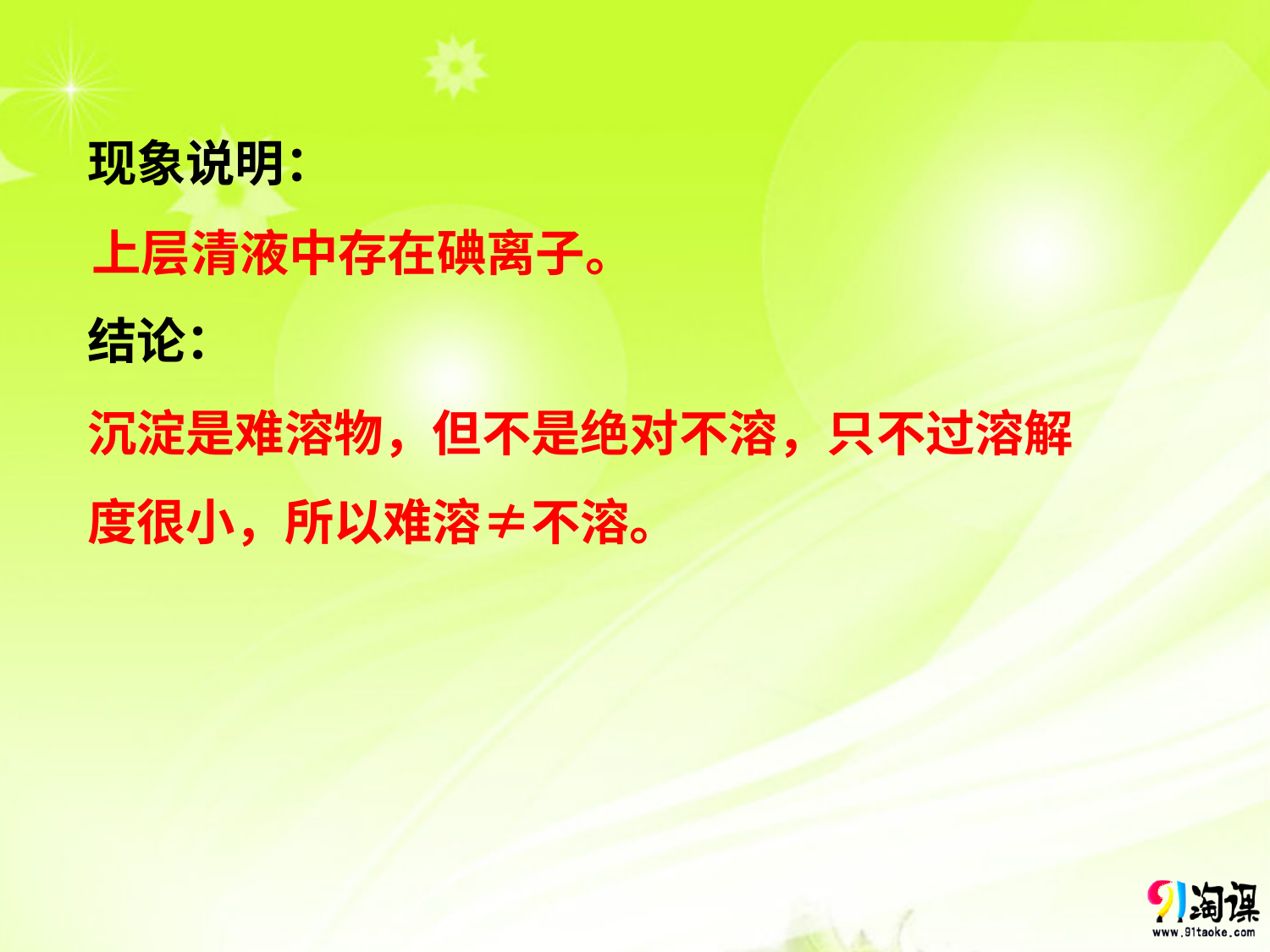

#
现象说明：

结论：
上层清液中存在碘离子。
沉淀是难溶物，但不是绝对不溶，只不过溶解度很小，所以难溶≠不溶。